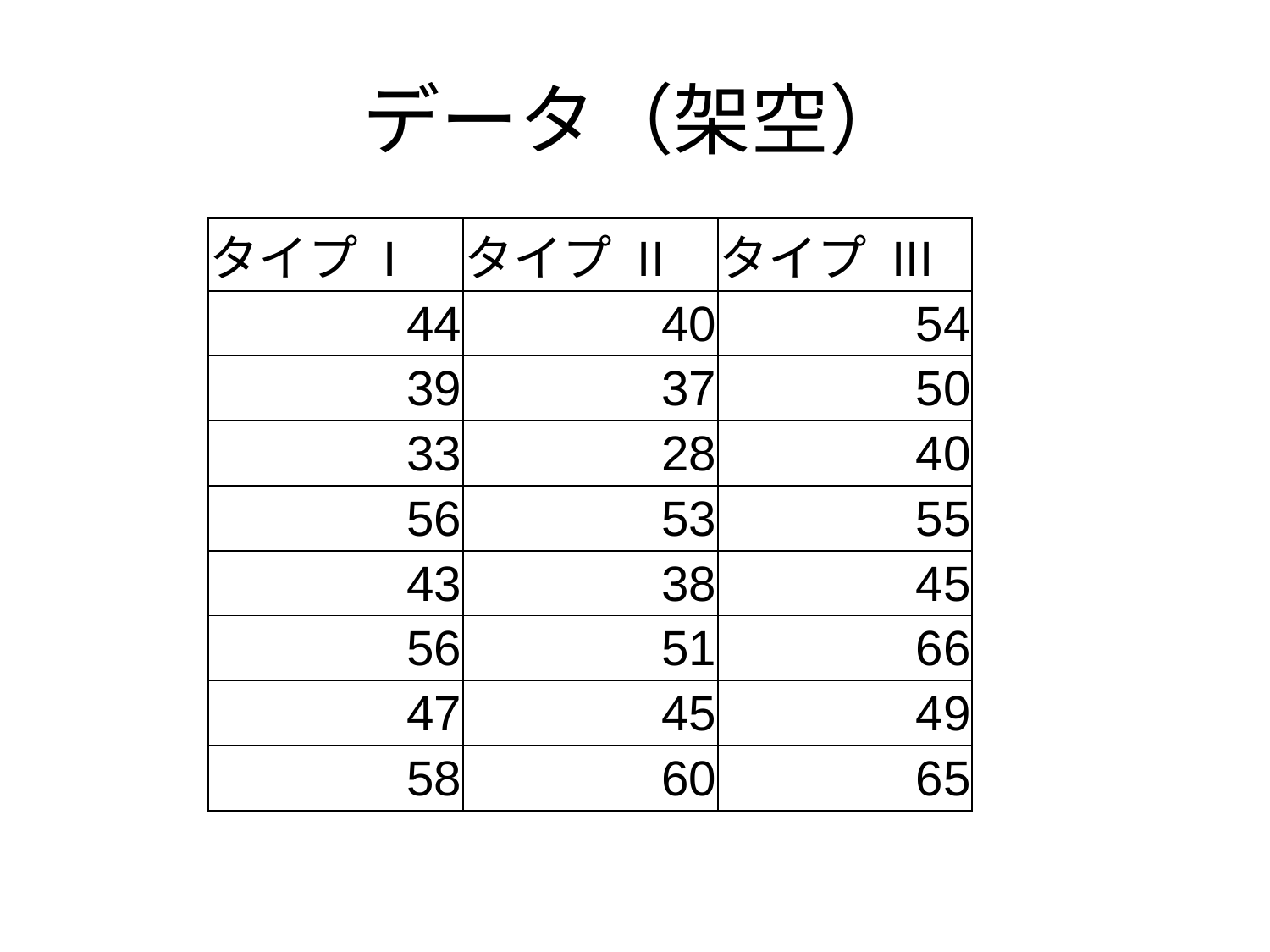

# データ（架空）
| タイプ I | タイプ II | タイプ III |
| --- | --- | --- |
| 44 | 40 | 54 |
| 39 | 37 | 50 |
| 33 | 28 | 40 |
| 56 | 53 | 55 |
| 43 | 38 | 45 |
| 56 | 51 | 66 |
| 47 | 45 | 49 |
| 58 | 60 | 65 |